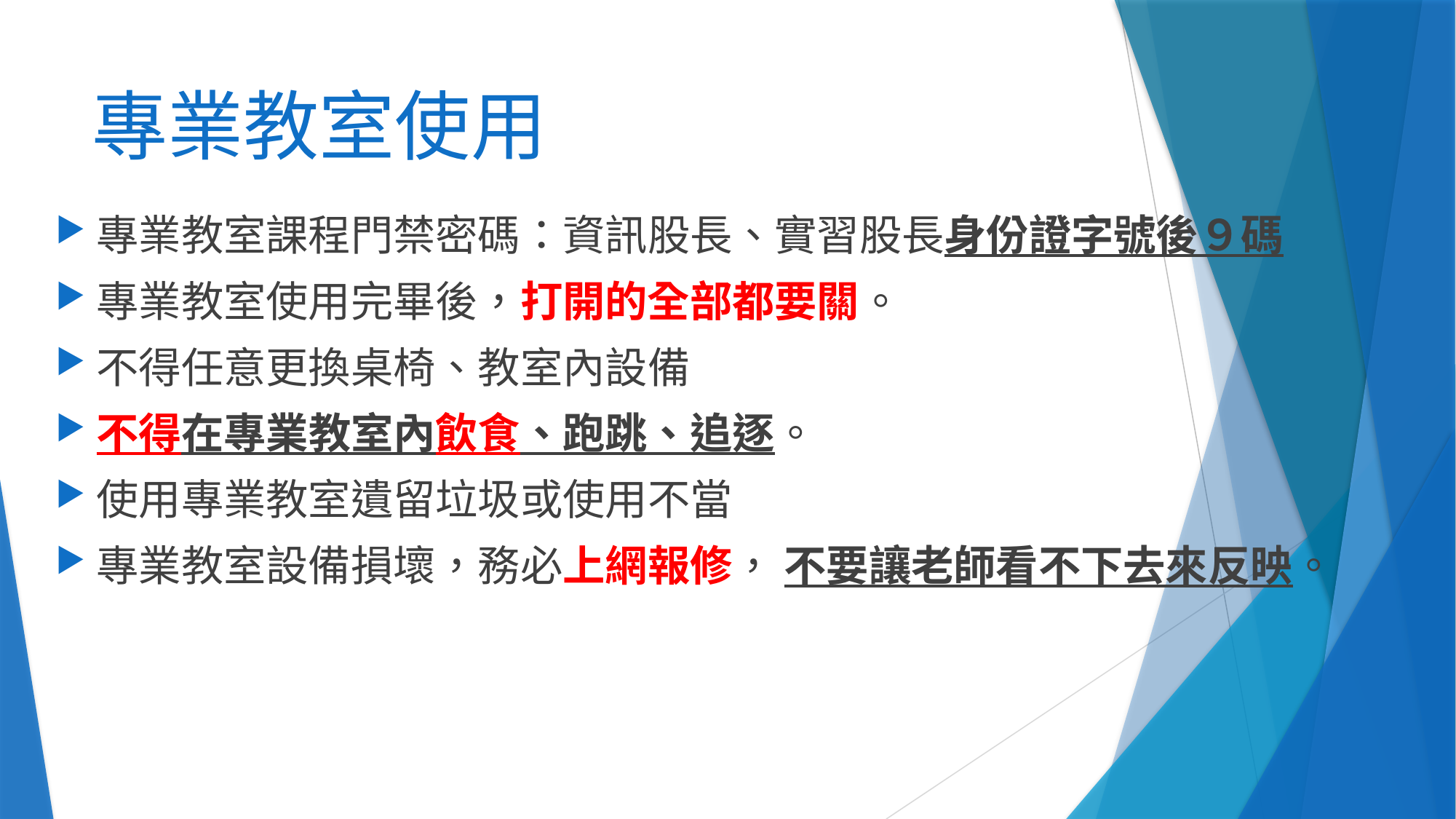

# 專業教室使用
專業教室課程門禁密碼：資訊股長、實習股長身份證字號後９碼
專業教室使用完畢後，打開的全部都要關。
不得任意更換桌椅、教室內設備
不得在專業教室內飲食、跑跳、追逐。
使用專業教室遺留垃圾或使用不當
專業教室設備損壞，務必上網報修， 不要讓老師看不下去來反映。